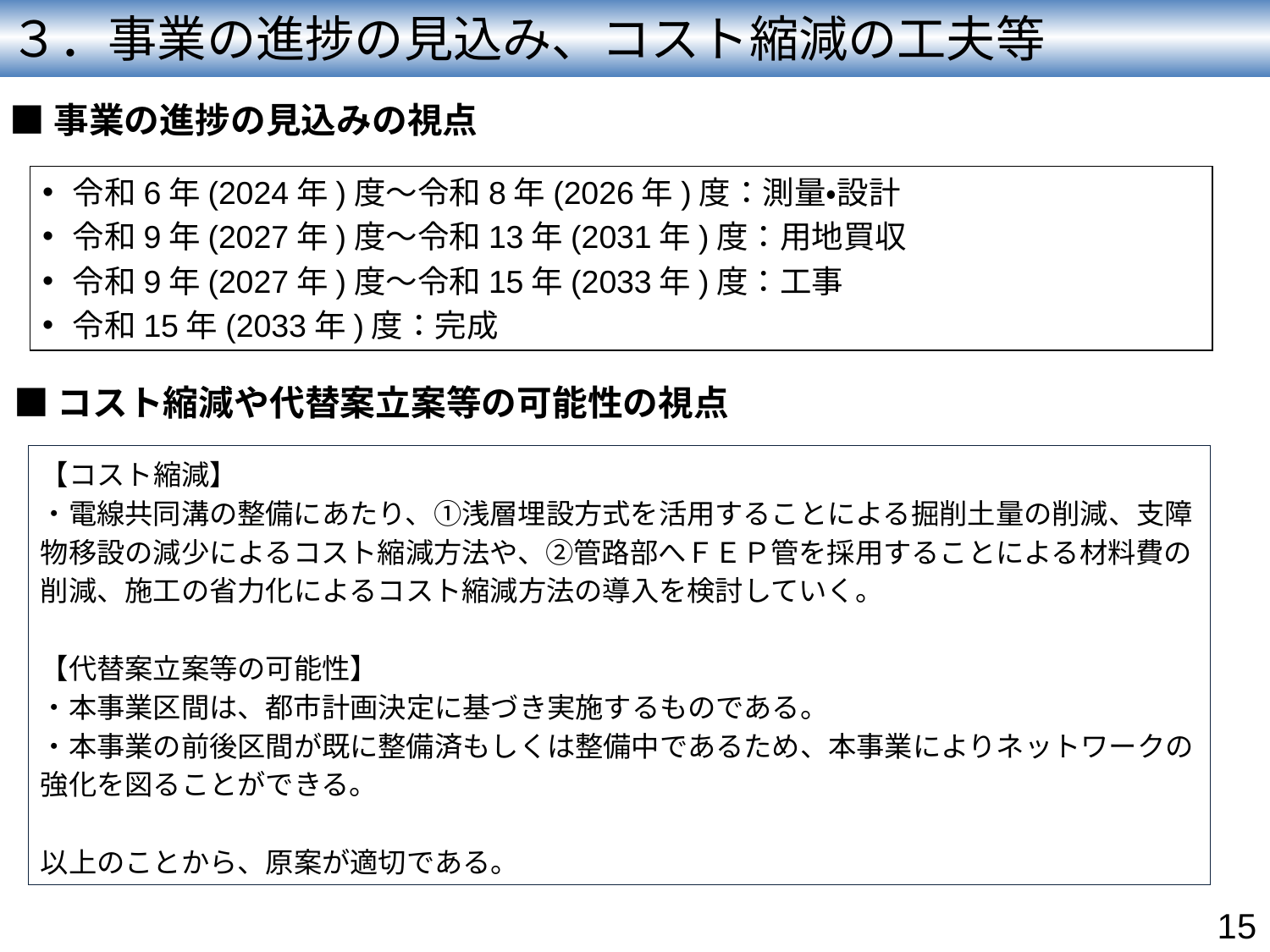

# ３．事業の進捗の見込み、コスト縮減の工夫等
■事業の進捗の見込みの視点
令和6年(2024年)度～令和8年(2026年)度：測量・設計
令和9年(2027年)度～令和13年(2031年)度：用地買収
令和9年(2027年)度～令和15年(2033年)度：工事
令和15年(2033年)度：完成
■コスト縮減や代替案立案等の可能性の視点
【コスト縮減】
・電線共同溝の整備にあたり、①浅層埋設方式を活用することによる掘削土量の削減、支障物移設の減少によるコスト縮減方法や、②管路部へＦＥＰ管を採用することによる材料費の削減、施工の省力化によるコスト縮減方法の導入を検討していく。

【代替案立案等の可能性】
・本事業区間は、都市計画決定に基づき実施するものである。
・本事業の前後区間が既に整備済もしくは整備中であるため、本事業によりネットワークの強化を図ることができる。

以上のことから、原案が適切である。
15